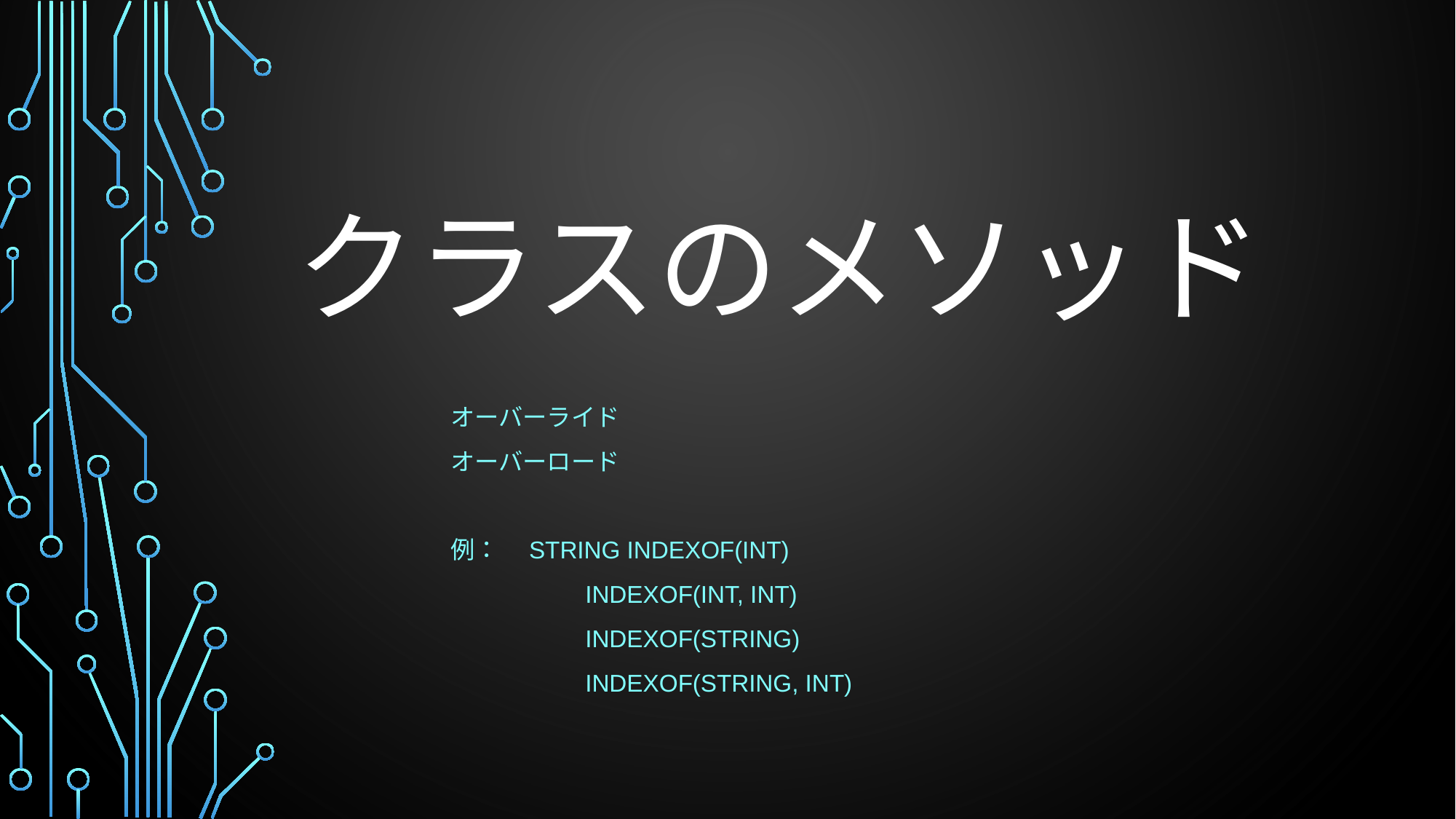

# クラスのメソッド
オーバーライド
オーバーロード

例：　String indexof(int)
                    indexof(int, int)
                    indexof(String)
                    indexof(string, int)
12